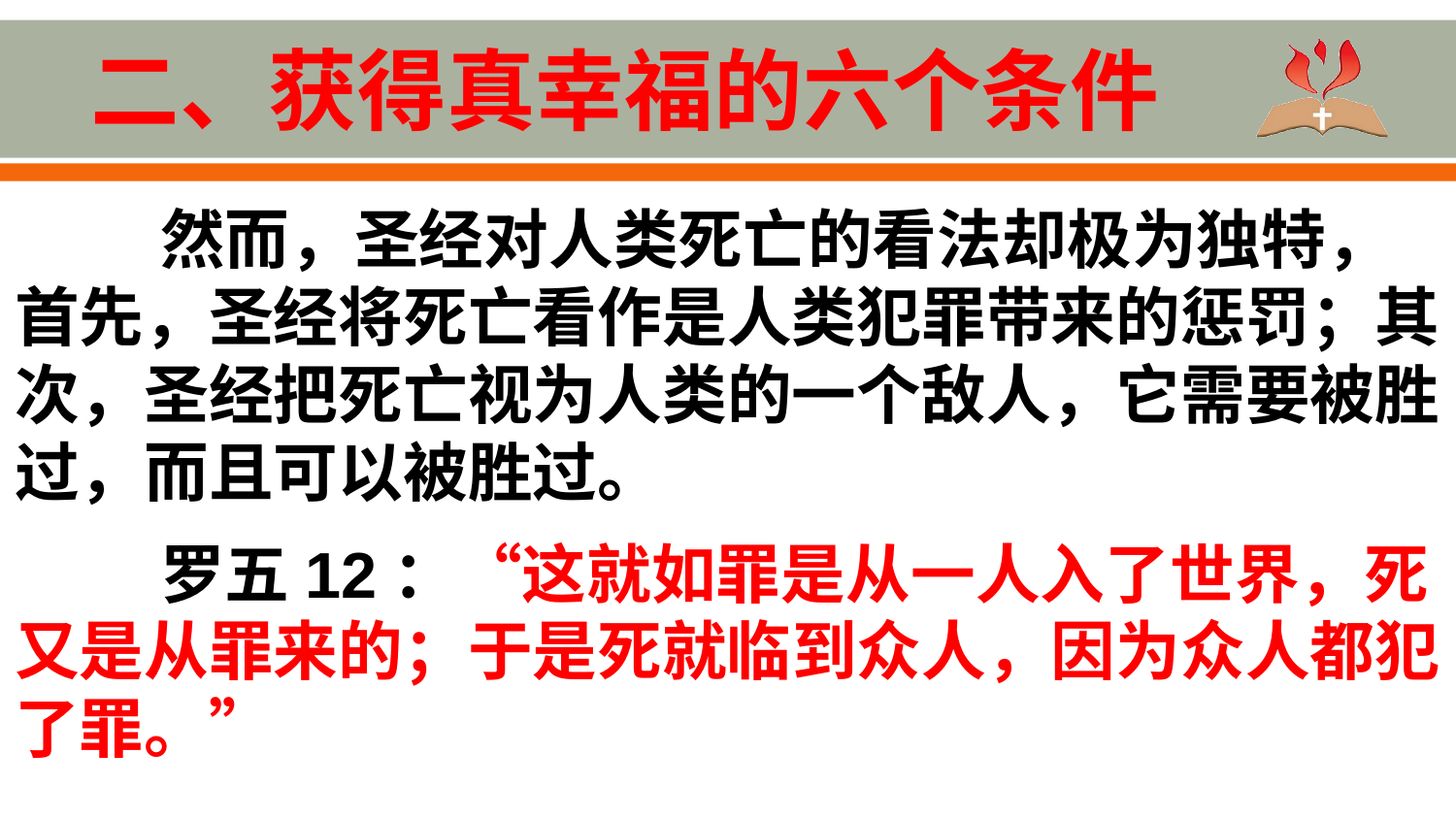

# 二、获得真幸福的六个条件
然而，圣经对人类死亡的看法却极为独特，首先，圣经将死亡看作是人类犯罪带来的惩罚；其次，圣经把死亡视为人类的一个敌人，它需要被胜过，而且可以被胜过。
罗五12：“这就如罪是从一人入了世界，死又是从罪来的；于是死就临到众人，因为众人都犯了罪。”